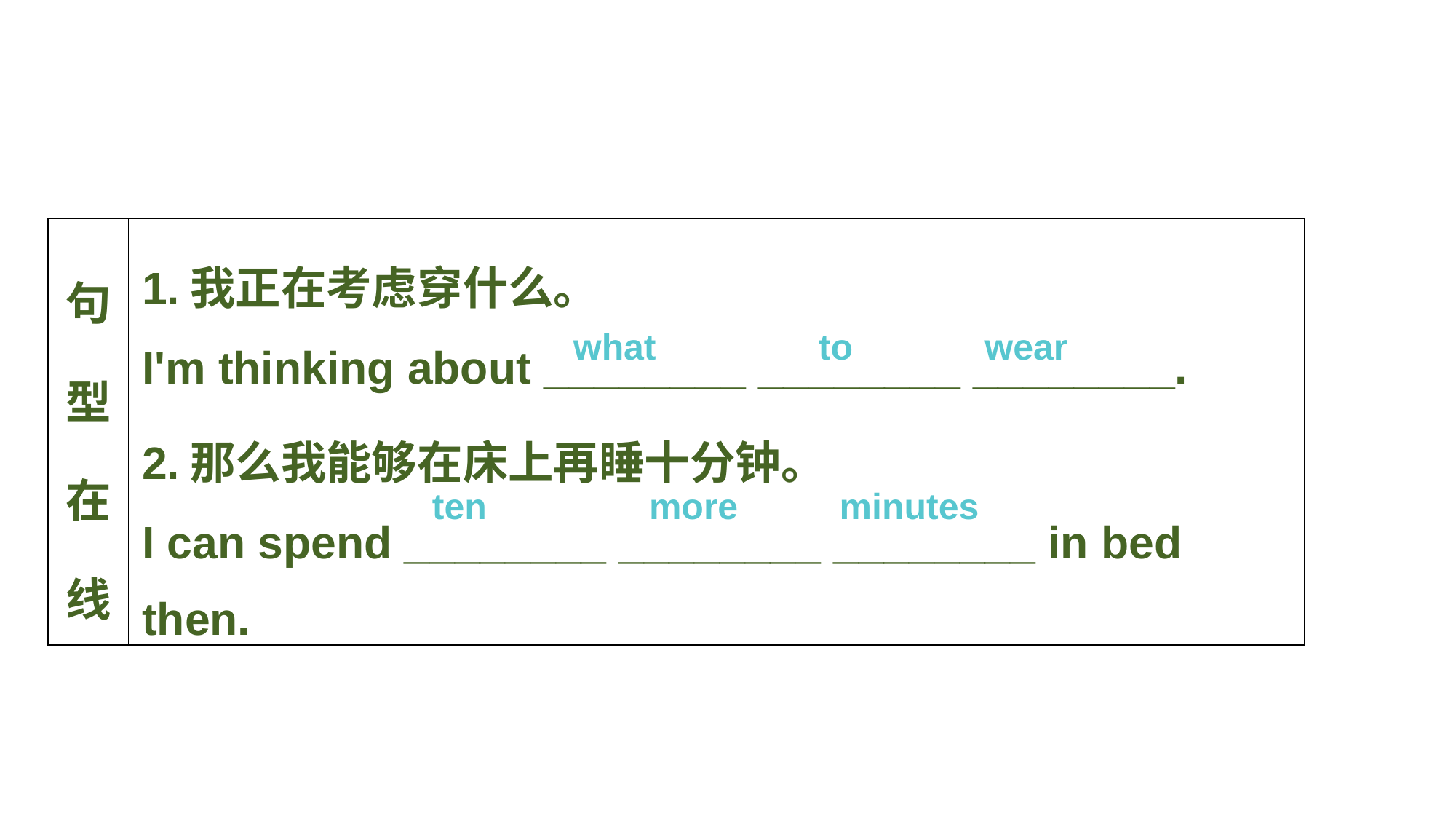

| 句型在线 | 1.我正在考虑穿什么。 I'm thinking about \_\_\_\_\_\_\_\_ \_\_\_\_\_\_\_\_ \_\_\_\_\_\_\_\_. 2.那么我能够在床上再睡十分钟。 I can spend \_\_\_\_\_\_\_\_ \_\_\_\_\_\_\_\_ \_\_\_\_\_\_\_\_ in bed then. |
| --- | --- |
what                to             wear
ten                more          minutes